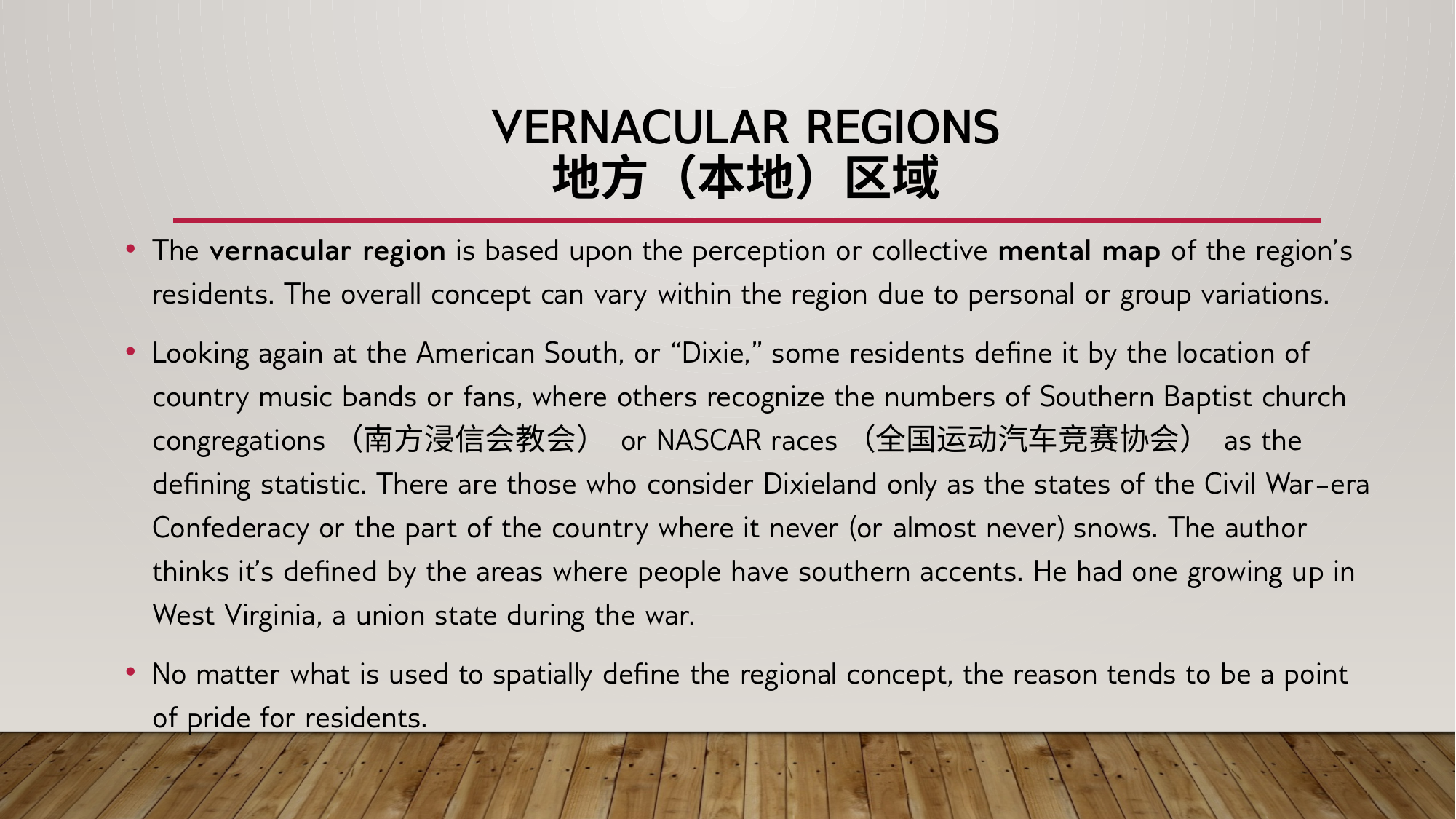

# Vernacular Regions 地方（本地）区域
The vernacular region is based upon the perception or collective mental map of the region’s residents. The overall concept can vary within the region due to personal or group variations.
Looking again at the American South, or “Dixie,” some residents define it by the location of country music bands or fans, where others recognize the numbers of Southern Baptist church congregations（南方浸信会教会） or NASCAR races（全国运动汽车竞赛协会） as the defining statistic. There are those who consider Dixieland only as the states of the Civil War–era Confederacy or the part of the country where it never (or almost never) snows. The author thinks it’s defined by the areas where people have southern accents. He had one growing up in West Virginia, a union state during the war.
No matter what is used to spatially define the regional concept, the reason tends to be a point of pride for residents.